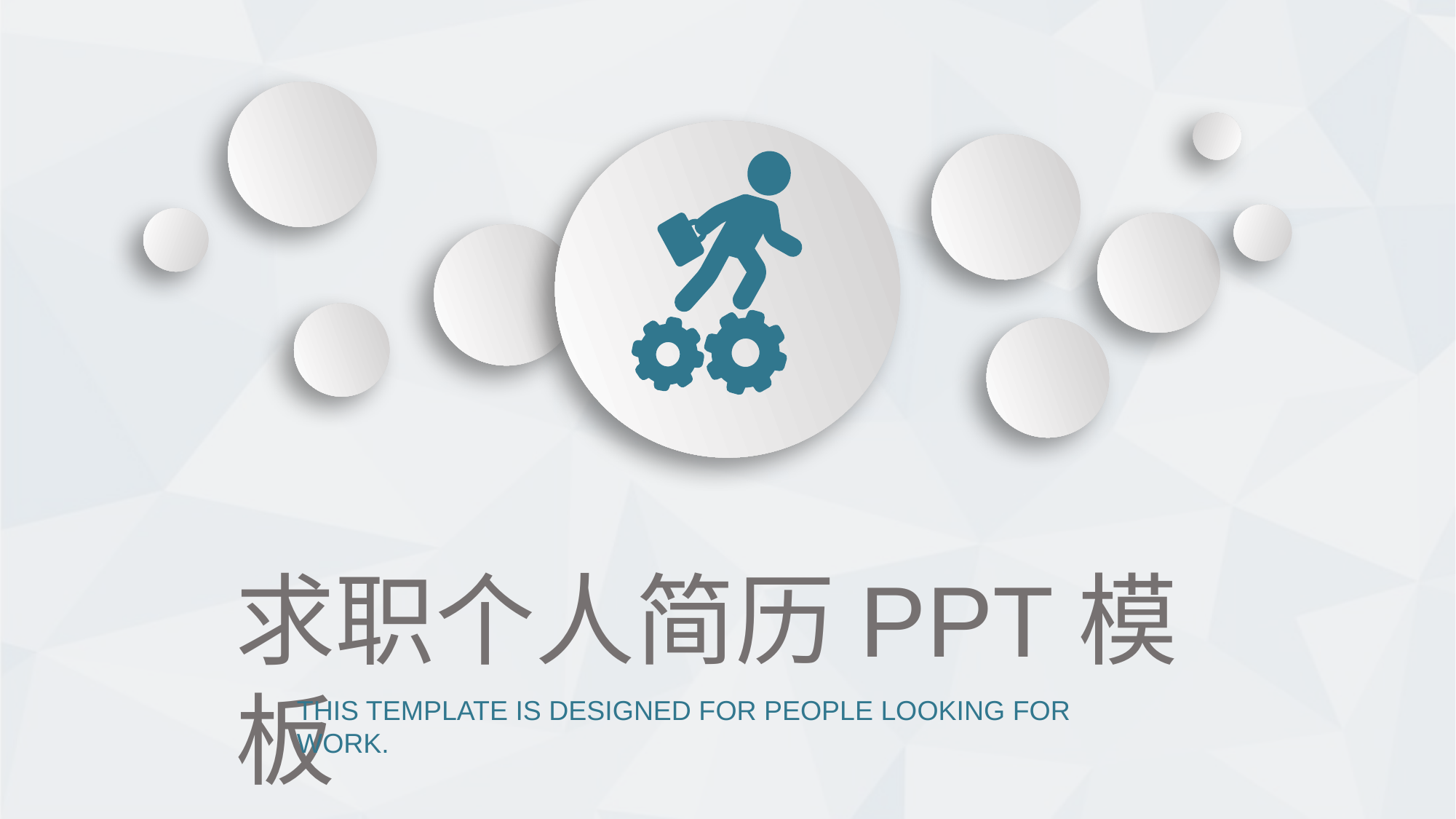

求职个人简历PPT模板
THIS TEMPLATE IS DESIGNED FOR PEOPLE LOOKING FOR WORK.